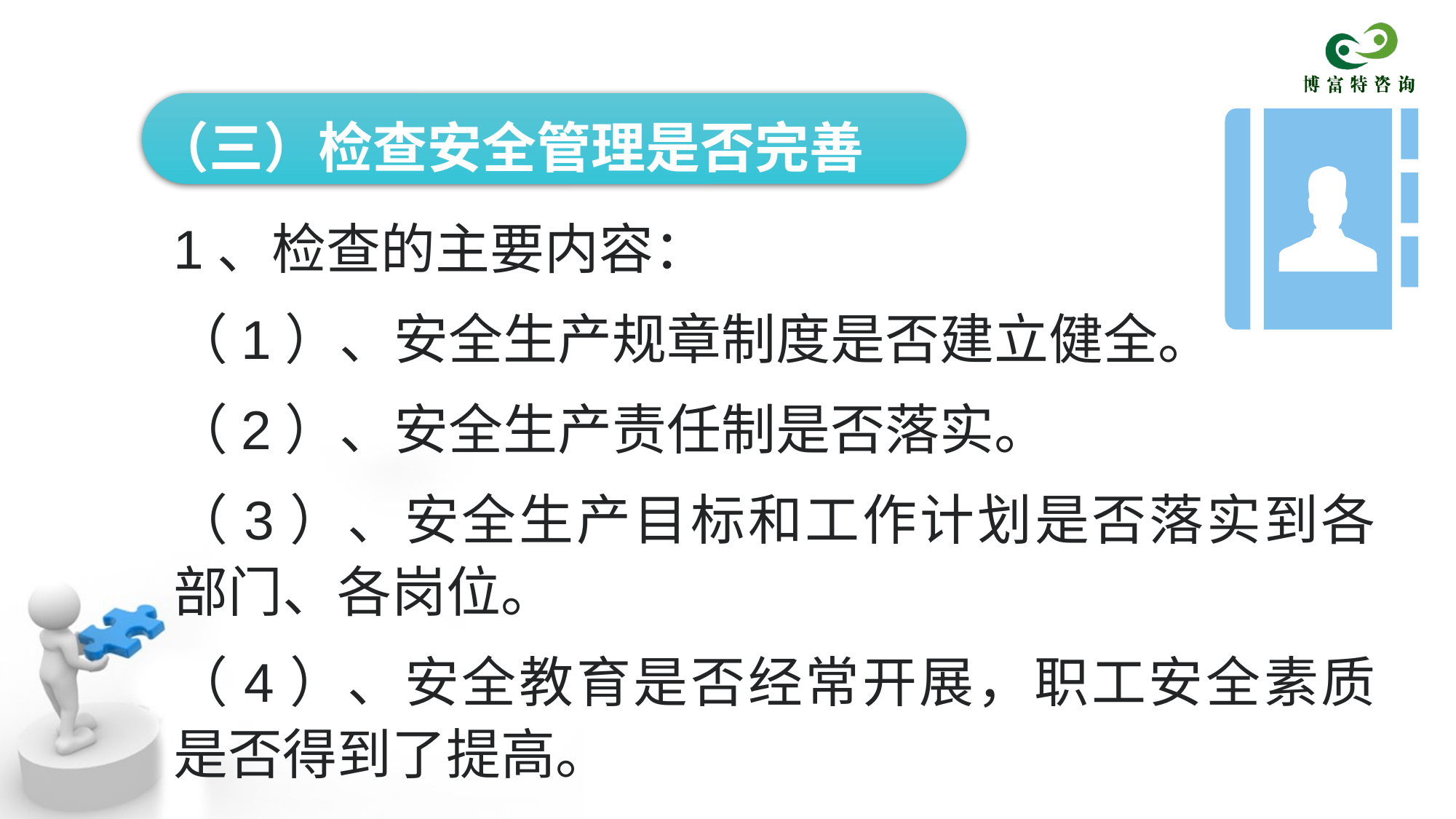

（三）检查安全管理是否完善

1、检查的主要内容：
（1）、安全生产规章制度是否建立健全。
（2）、安全生产责任制是否落实。
（3）、安全生产目标和工作计划是否落实到各部门、各岗位。
（4）、安全教育是否经常开展，职工安全素质是否得到了提高。